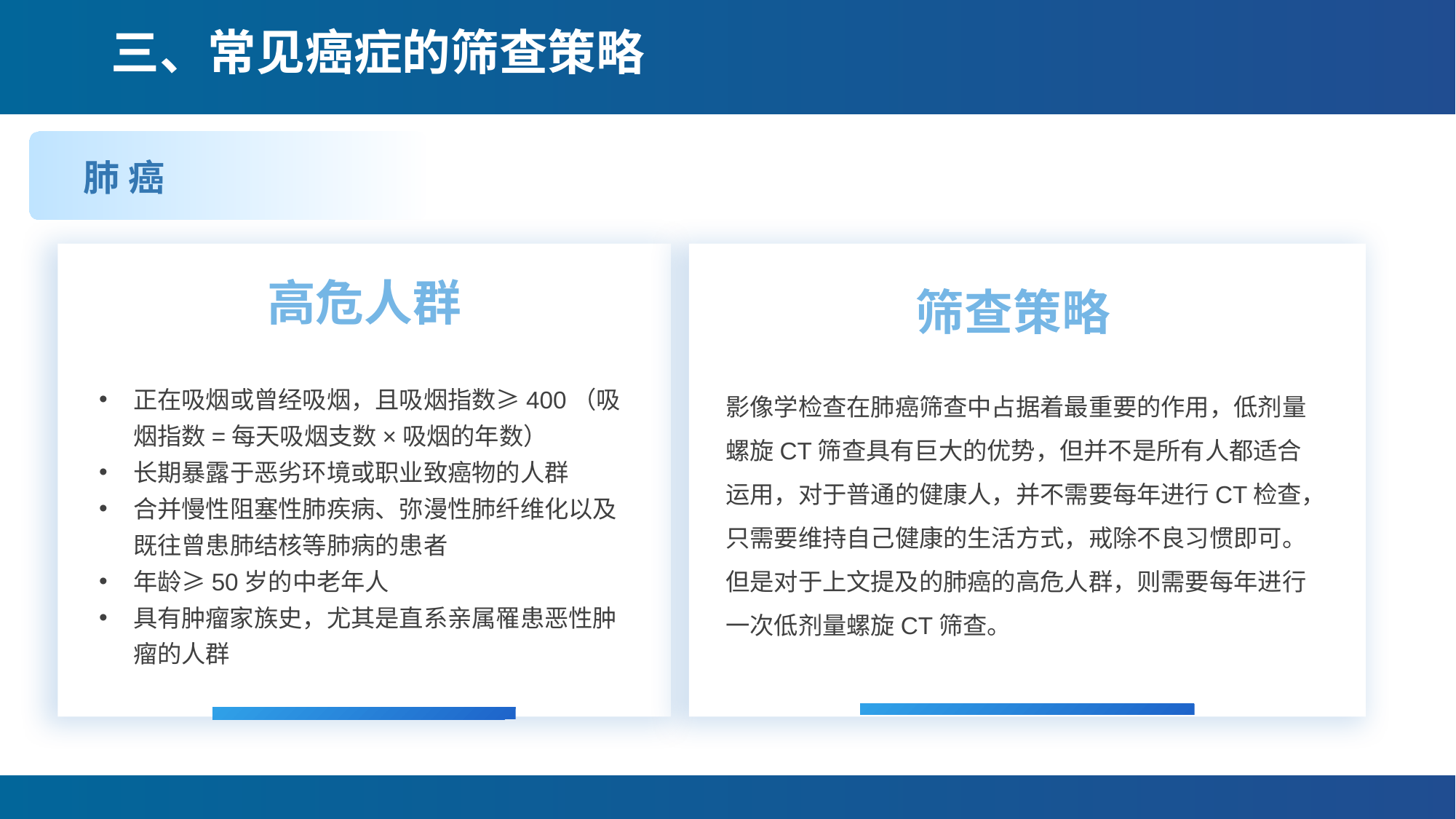

# 三、常见癌症的筛查策略
01

肺癌

筛查策略

高危人群

正在吸烟或曾经吸烟，且吸烟指数≥400（吸烟指数=每天吸烟支数×吸烟的年数）
长期暴露于恶劣环境或职业致癌物的人群
合并慢性阻塞性肺疾病、弥漫性肺纤维化以及既往曾患肺结核等肺病的患者
年龄≥50岁的中老年人
具有肿瘤家族史，尤其是直系亲属罹患恶性肿瘤的人群
影像学检查在肺癌筛查中占据着最重要的作用，低剂量螺旋CT筛查具有巨大的优势，但并不是所有人都适合运用，对于普通的健康人，并不需要每年进行CT检查，只需要维持自己健康的生活方式，戒除不良习惯即可。但是对于上文提及的肺癌的高危人群，则需要每年进行一次低剂量螺旋CT筛查。